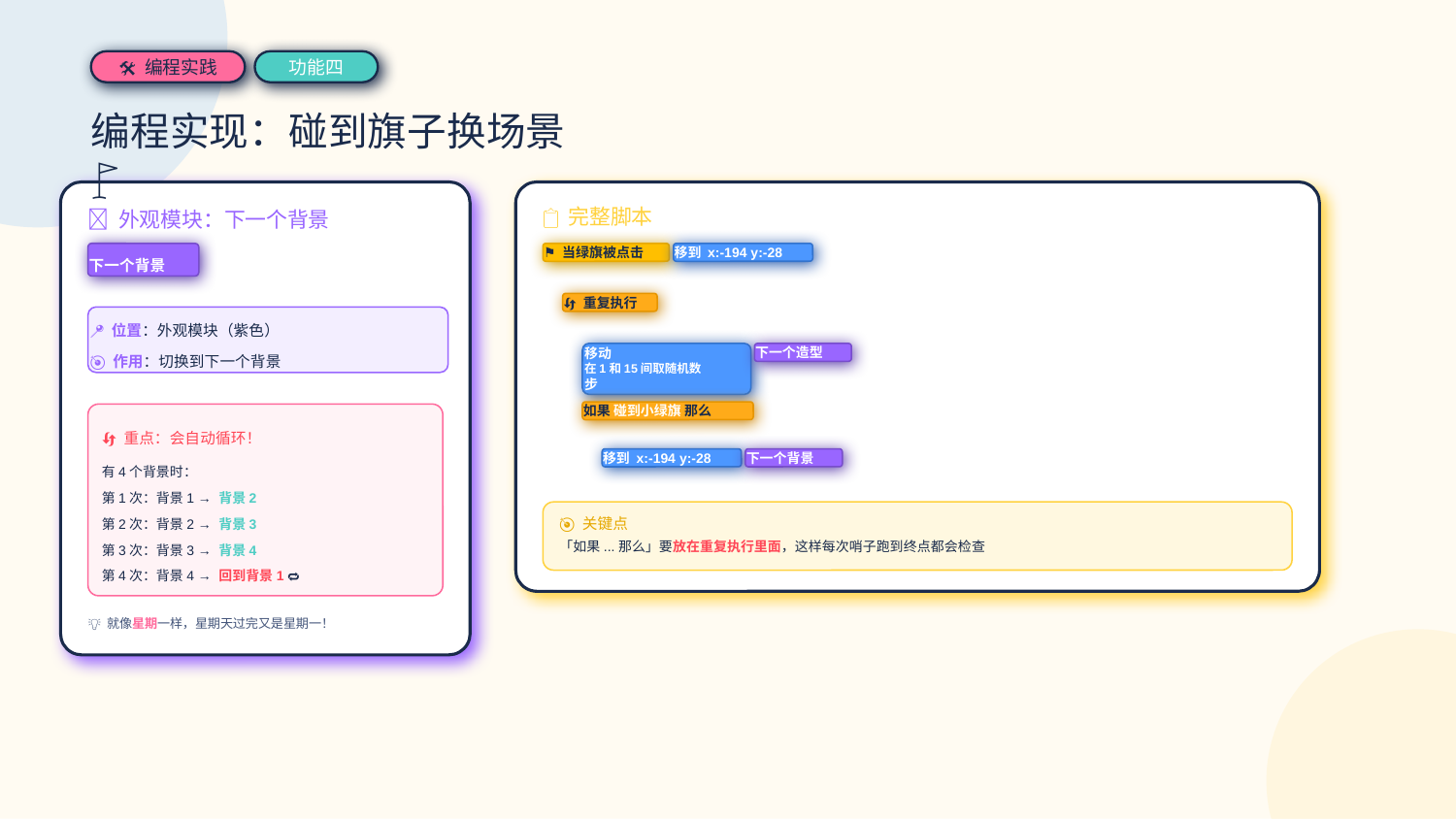

🛠 编程实践
功能四
编程实现：碰到旗子换场景 🚩

📋 完整脚本
🧩 外观模块：下一个背景
下一个背景
⚑ 当绿旗被点击
移到 x:-194 y:-28
🔄 重复执行
📍 位置：外观模块（紫色）
🎯 作用：切换到下一个背景
下一个造型
移动
在1和15间取随机数
步
如果 碰到小绿旗 那么

🔄 重点：会自动循环！
移到 x:-194 y:-28
下一个背景
有4个背景时：
第1次：背景1 → 背景2
第2次：背景2 → 背景3
第3次：背景3 → 背景4
第4次：背景4 → 回到背景1 🔁

🎯 关键点
「如果...那么」要放在重复执行里面，这样每次哨子跑到终点都会检查
💡 就像星期一样，星期天过完又是星期一！